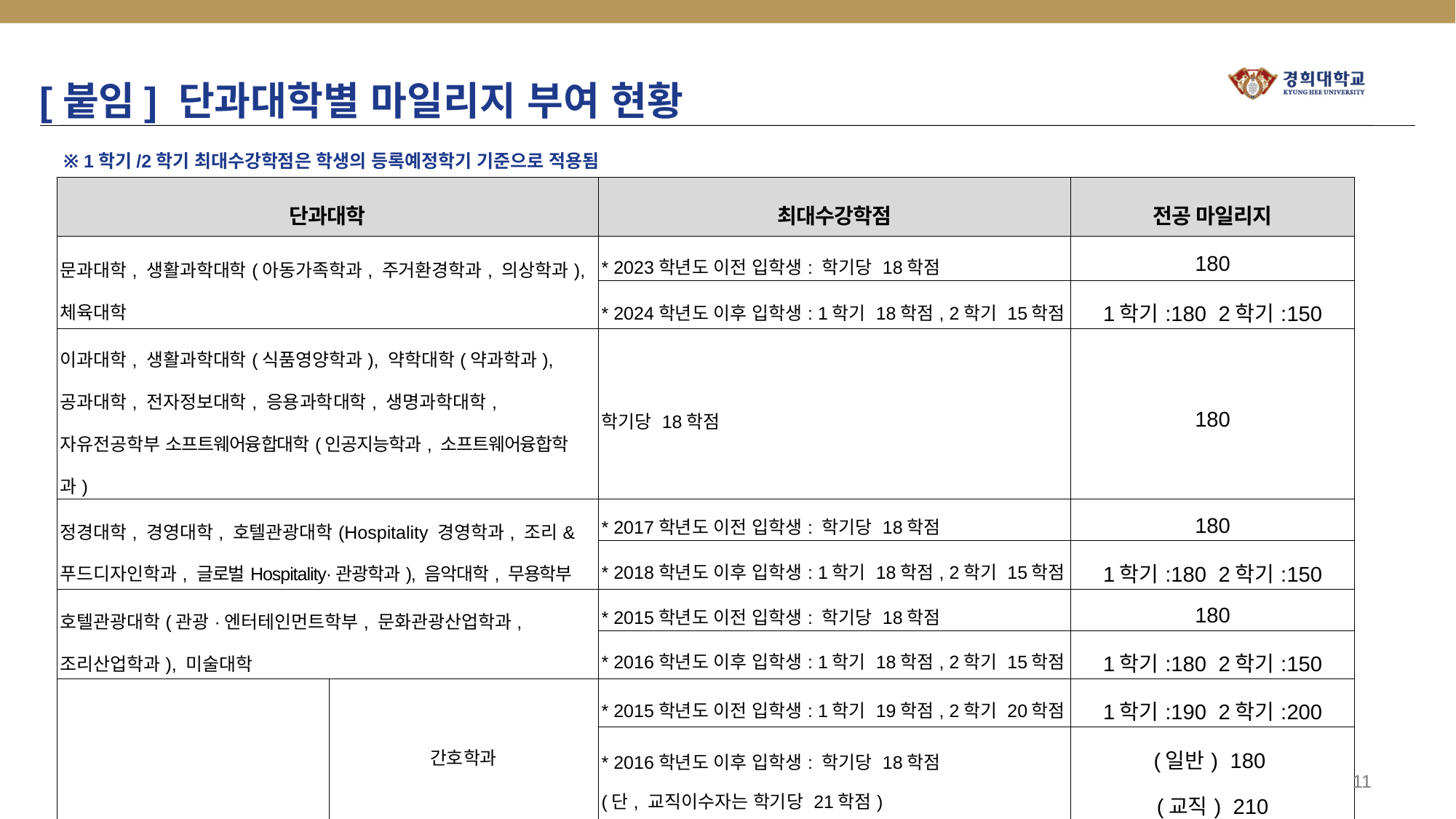

[붙임] 단과대학별 마일리지 부여 현황
※ 1학기/2학기 최대수강학점은 학생의 등록예정학기 기준으로 적용됨
| 단과대학 |  | 최대수강학점 | 전공 마일리지 |
| --- | --- | --- | --- |
| 문과대학, 생활과학대학(아동가족학과, 주거환경학과, 의상학과), 체육대학 |  | \* 2023학년도 이전 입학생: 학기당 18학점 | 180 |
|  |  | \* 2024학년도 이후 입학생: 1학기 18학점, 2학기 15학점 | 1학기:180 2학기:150 |
| 이과대학, 생활과학대학(식품영양학과), 약학대학(약과학과), 공과대학, 전자정보대학, 응용과학대학, 생명과학대학, 자유전공학부 소프트웨어융합대학(인공지능학과, 소프트웨어융합학과) |  | 학기당 18학점 | 180 |
| 정경대학, 경영대학, 호텔관광대학(Hospitality 경영학과, 조리&푸드디자인학과, 글로벌Hospitality·관광학과), 음악대학, 무용학부 |  | \* 2017학년도 이전 입학생: 학기당 18학점 | 180 |
|  |  | \* 2018학년도 이후 입학생: 1학기 18학점, 2학기 15학점 | 1학기:180 2학기:150 |
| 호텔관광대학(관광·엔터테인먼트학부, 문화관광산업학과, 조리산업학과), 미술대학 |  | \* 2015학년도 이전 입학생: 학기당 18학점 | 180 |
|  |  | \* 2016학년도 이후 입학생: 1학기 18학점, 2학기 15학점 | 1학기:180 2학기:150 |
| 간호과학대학 | 간호학과 | \* 2015학년도 이전 입학생: 1학기 19학점, 2학기 20학점 | 1학기:190 2학기:200 |
|  |  | \* 2016학년도 이후 입학생: 학기당 18학점 (단, 교직이수자는 학기당 21학점) | (일반) 180 (교직) 210 |
|  | 간호학과(야) | \* 2015학년도 이전 편입생: 1학기 19학점, 2학기 20학점 | 1학기:190 2학기:200 |
|  |  | \* 2016학년도 이후 편입생: 1학기 18학점, 2학기 15학점 (교직이수자는 1학기 19학점, 2학기 20학점) | (일반) 1학기:180 2학기:150 |
|  |  |  | (교직) 1학기:190 2학기:200 |
11
11